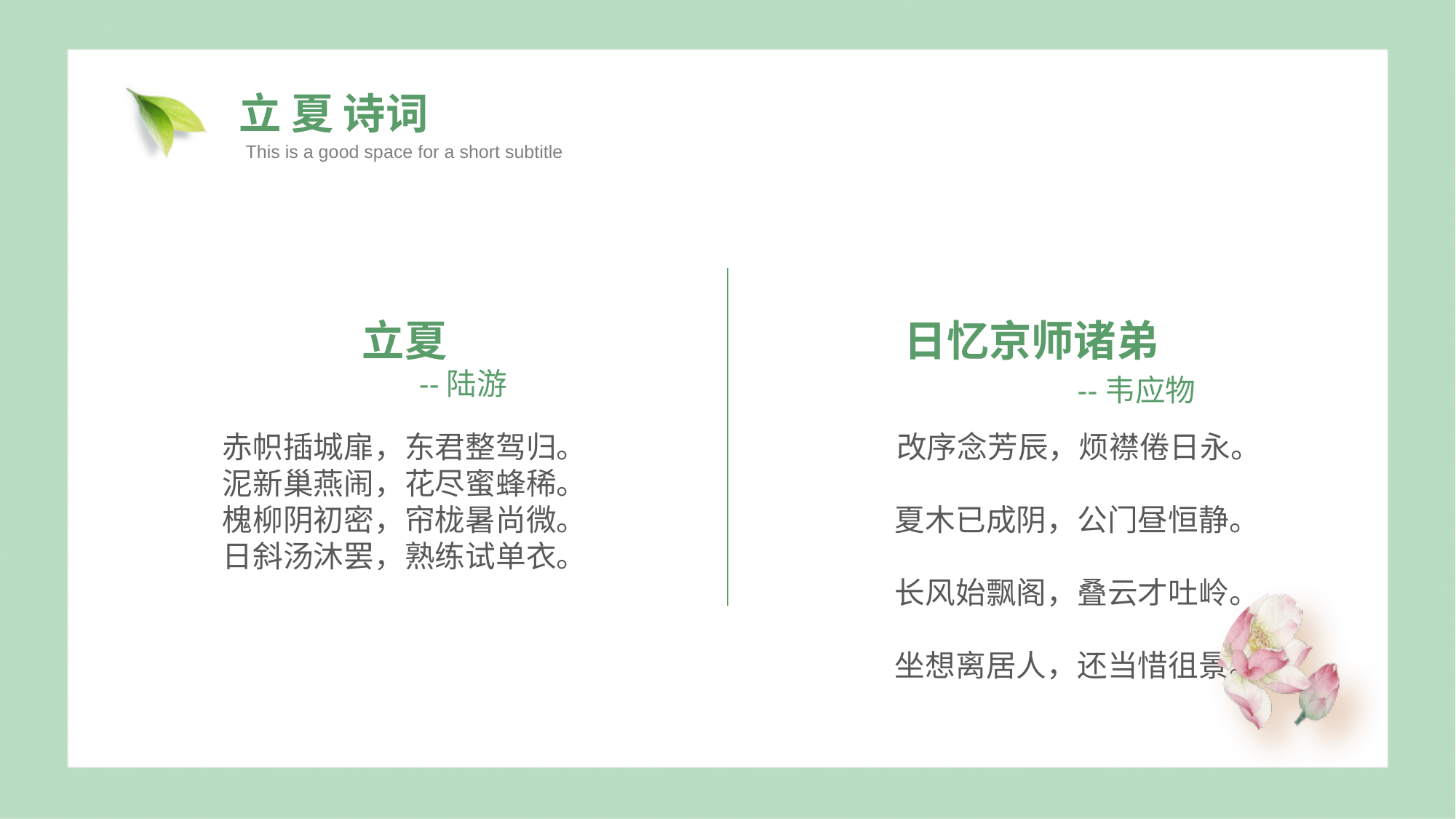

立 夏 诗词
This is a good space for a short subtitle
立夏
              --陆游
日忆京师诸弟
                     --韦应物

　     改序念芳辰，烦襟倦日永。
　　夏木已成阴，公门昼恒静。
　　长风始飘阁，叠云才吐岭。
　　坐想离居人，还当惜徂景。
赤帜插城扉，东君整驾归。
泥新巢燕闹，花尽蜜蜂稀。
槐柳阴初密，帘栊暑尚微。
日斜汤沐罢，熟练试单衣。